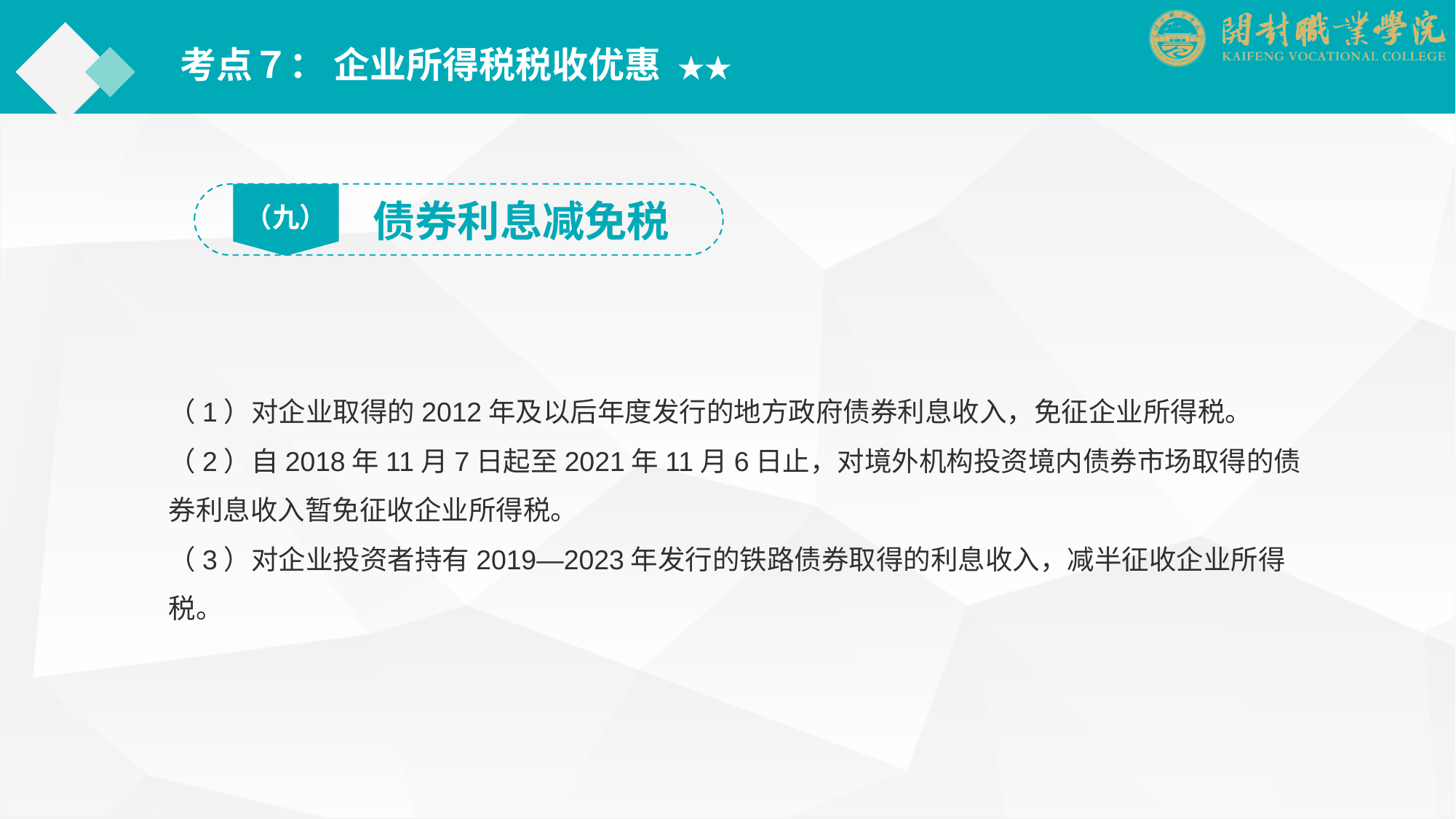

考点７： 企业所得税税收优惠  ★★

（九）
债券利息减免税
（1）对企业取得的2012年及以后年度发行的地方政府债券利息收入，免征企业所得税。
（2）自2018年11月7日起至2021年11月6日止，对境外机构投资境内债券市场取得的债券利息收入暂免征收企业所得税。
（3）对企业投资者持有2019—2023年发行的铁路债券取得的利息收入，减半征收企业所得税。